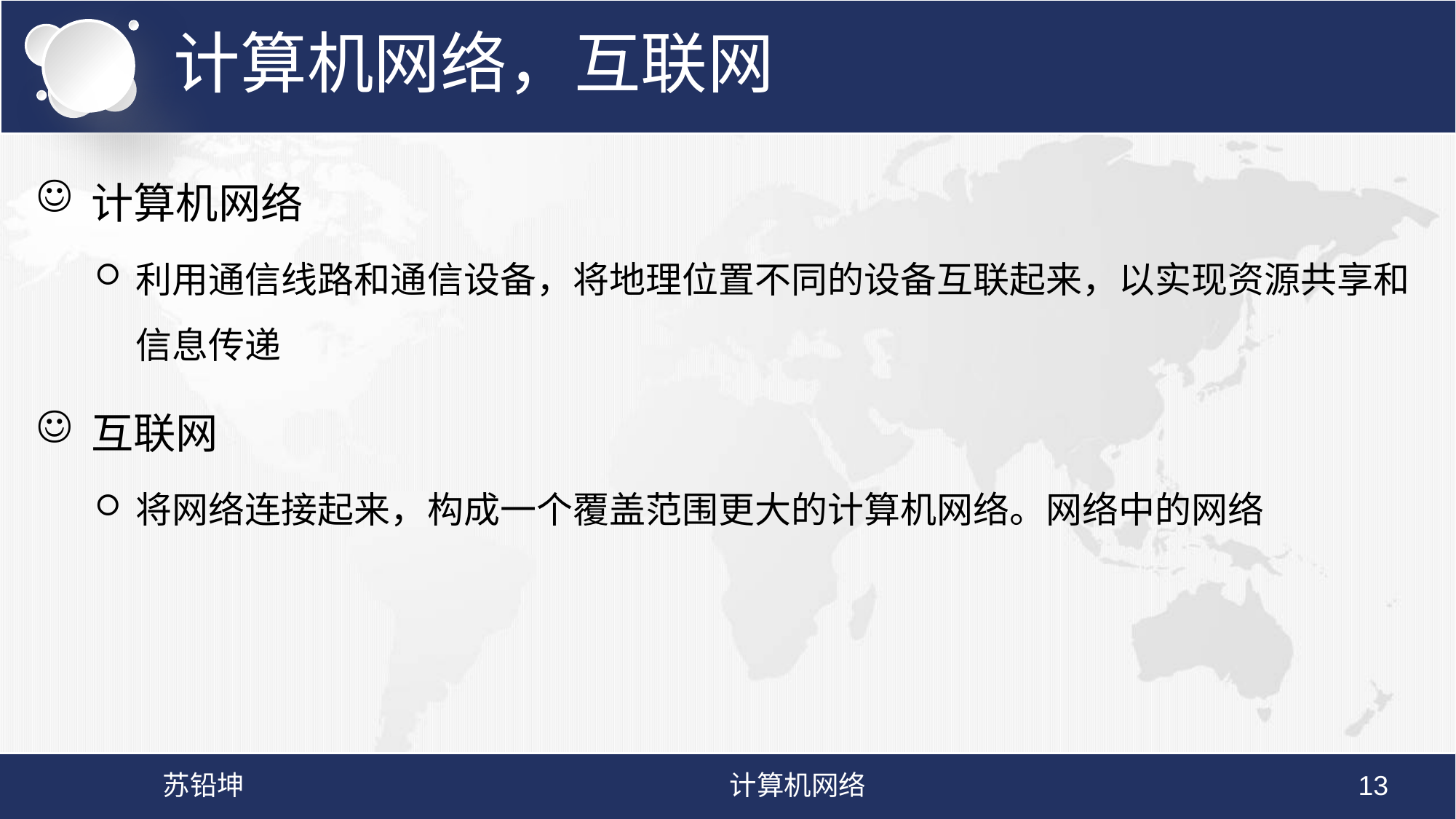

# 计算机网络，互联网

计算机网络
利用通信线路和通信设备，将地理位置不同的设备互联起来，以实现资源共享和信息传递
互联网
将网络连接起来，构成一个覆盖范围更大的计算机网络。网络中的网络

苏铅坤
计算机网络
13